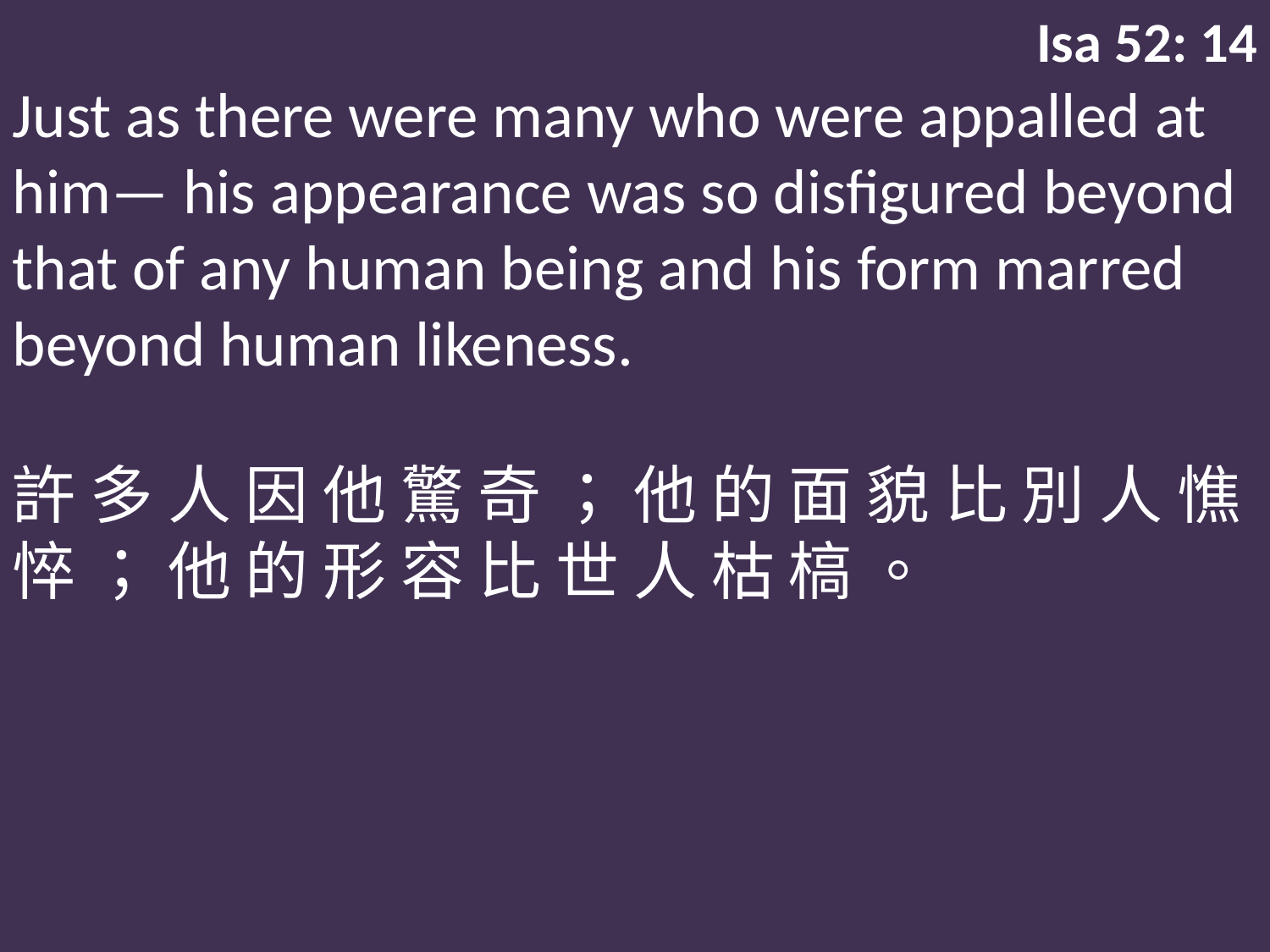

Isa 52: 14
Just as there were many who were appalled at him— his appearance was so disfigured beyond that of any human being and his form marred beyond human likeness.

許 多 人 因 他 驚 奇 ； 他 的 面 貌 比 別 人 憔 悴 ； 他 的 形 容 比 世 人 枯 槁 。